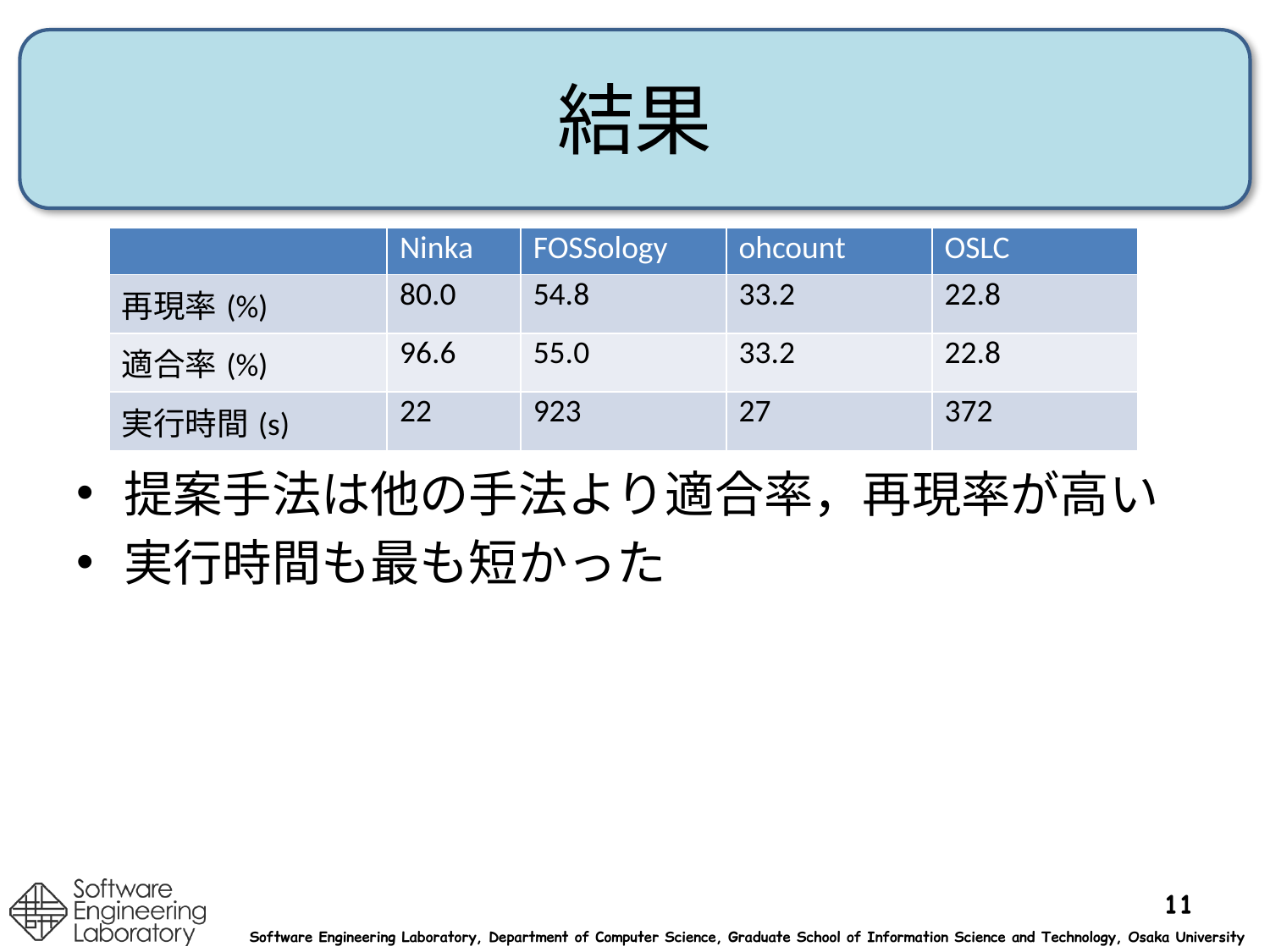

# 結果
|  | Ninka | FOSSology | ohcount | OSLC |
| --- | --- | --- | --- | --- |
| 再現率(%) | 80.0 | 54.8 | 33.2 | 22.8 |
| 適合率(%) | 96.6 | 55.0 | 33.2 | 22.8 |
| 実行時間(s) | 22 | 923 | 27 | 372 |
提案手法は他の手法より適合率，再現率が高い
実行時間も最も短かった
11